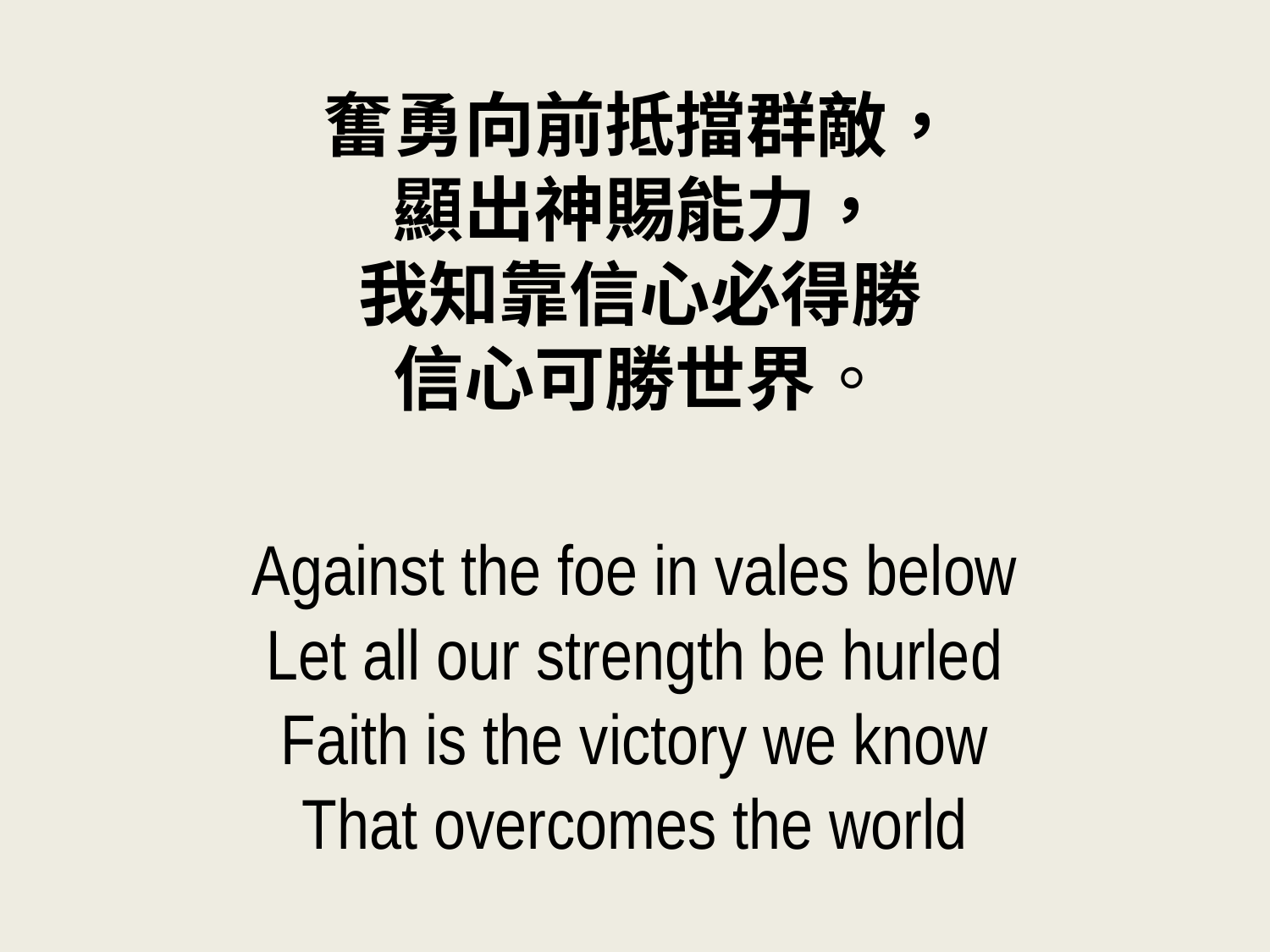

奮勇向前抵擋群敵，
顯出神賜能力，
我知靠信心必得勝
信心可勝世界。
Against the foe in vales below
Let all our strength be hurled
Faith is the victory we know
That overcomes the world